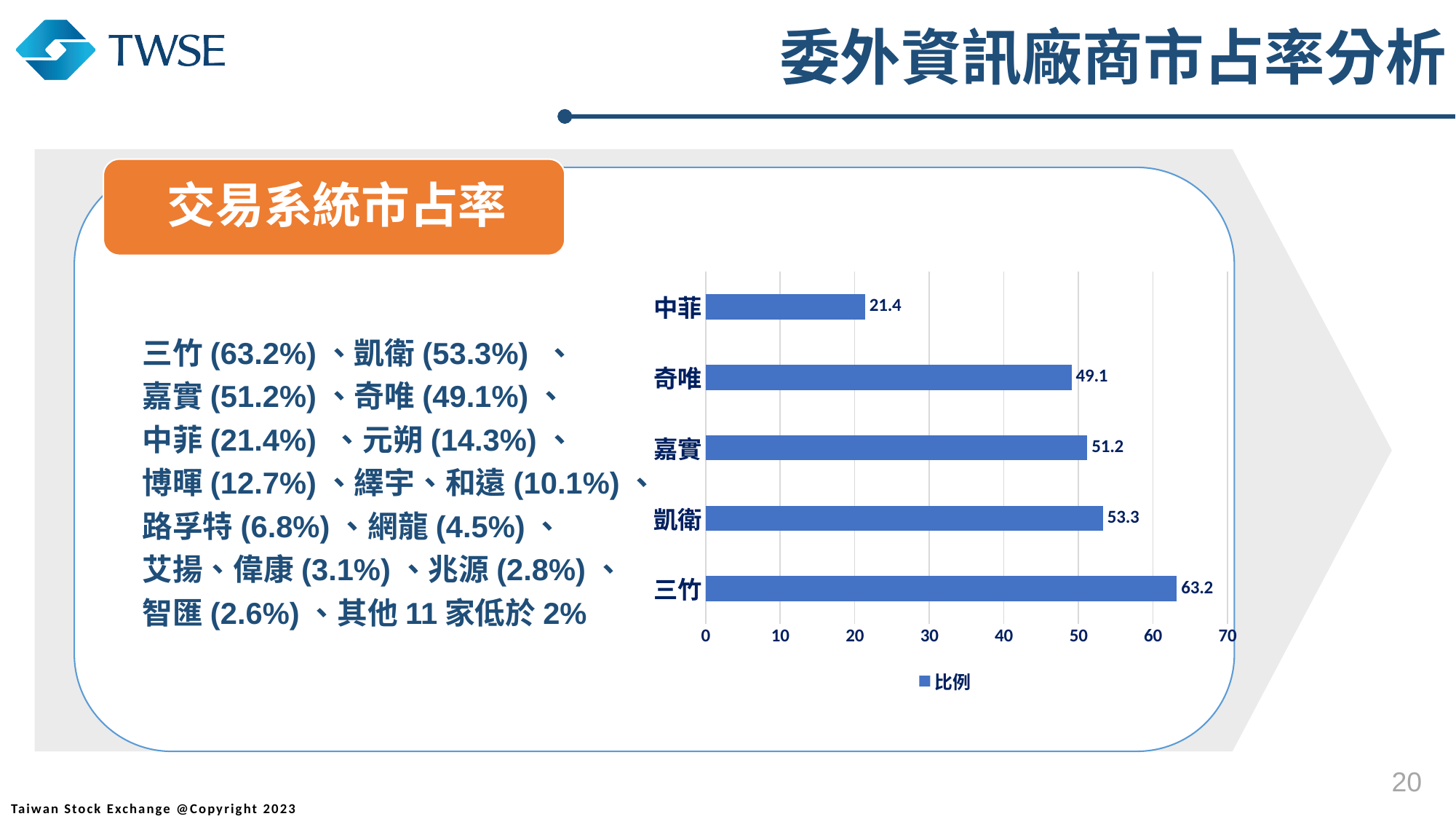

委外資訊廠商市占率分析

交易系統市占率

三竹(63.2%)、凱衛(53.3%) 、
嘉實(51.2%)、奇唯(49.1%)、
中菲(21.4%) 、元朔(14.3%)、
博暉(12.7%)、繹宇、和遠(10.1%)、
路孚特(6.8%)、網龍(4.5%)、
艾揚、偉康(3.1%)、兆源(2.8%)、
智匯(2.6%)、其他11家低於2%

### Chart

| Category | 比例 |
|---|---|
| 三竹 | 63.2 |
| 凱衛 | 53.3 |
| 嘉實 | 51.2 |
| 奇唯 | 49.1 |
| 中菲 | 21.4 |
20